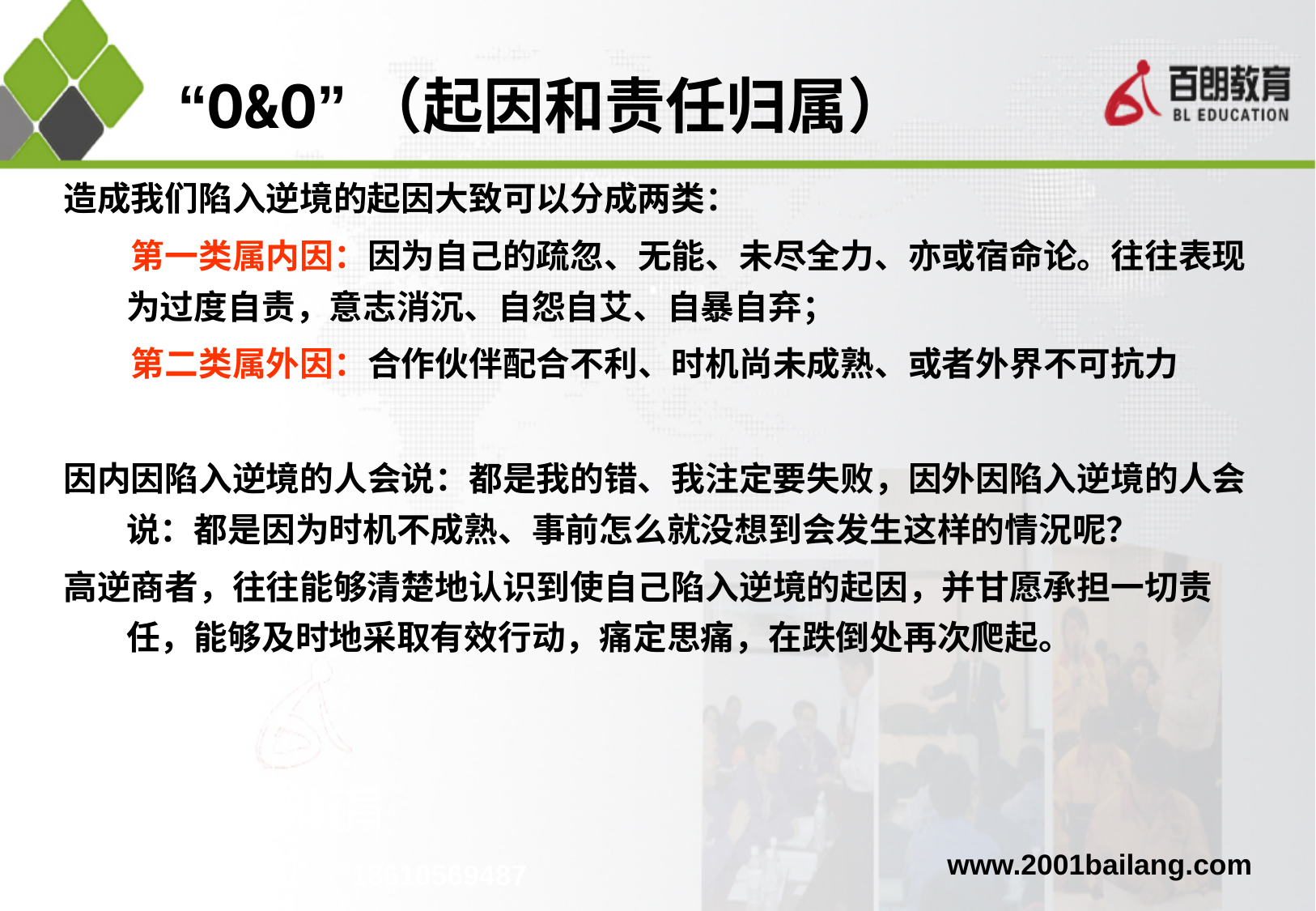

# “O&O”（起因和责任归属）
造成我们陷入逆境的起因大致可以分成两类：
　　第一类属内因：因为自己的疏忽、无能、未尽全力、亦或宿命论。往往表现为过度自责，意志消沉、自怨自艾、自暴自弃；
　　第二类属外因：合作伙伴配合不利、时机尚未成熟、或者外界不可抗力

因内因陷入逆境的人会说：都是我的错、我注定要失败，因外因陷入逆境的人会说：都是因为时机不成熟、事前怎么就没想到会发生这样的情況呢？
高逆商者，往往能够清楚地认识到使自己陷入逆境的起因，并甘愿承担一切责任，能够及时地采取有效行动，痛定思痛，在跌倒处再次爬起。